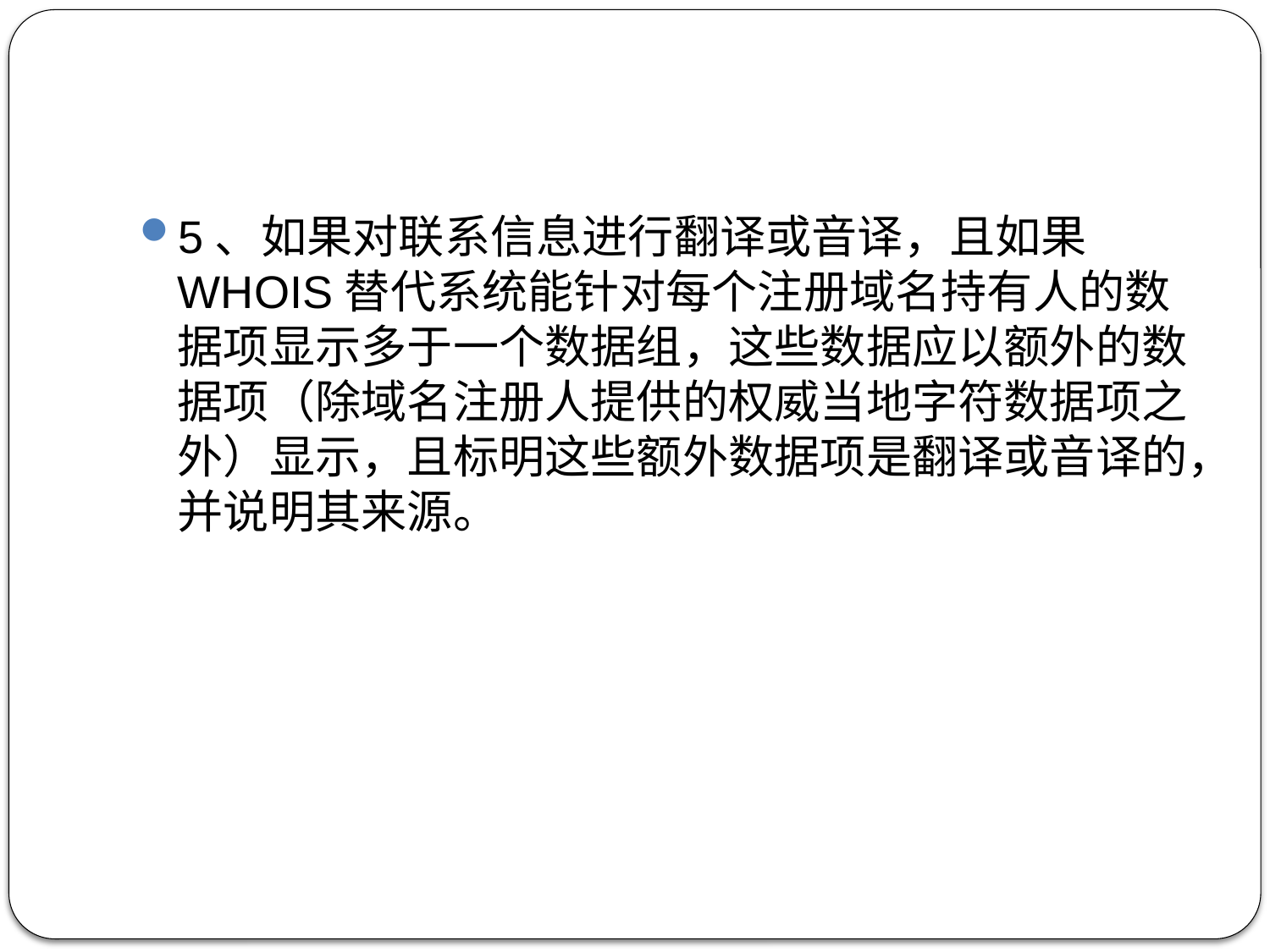

#
5、如果对联系信息进行翻译或音译，且如果WHOIS替代系统能针对每个注册域名持有人的数据项显示多于一个数据组，这些数据应以额外的数据项（除域名注册人提供的权威当地字符数据项之外）显示，且标明这些额外数据项是翻译或音译的，并说明其来源。